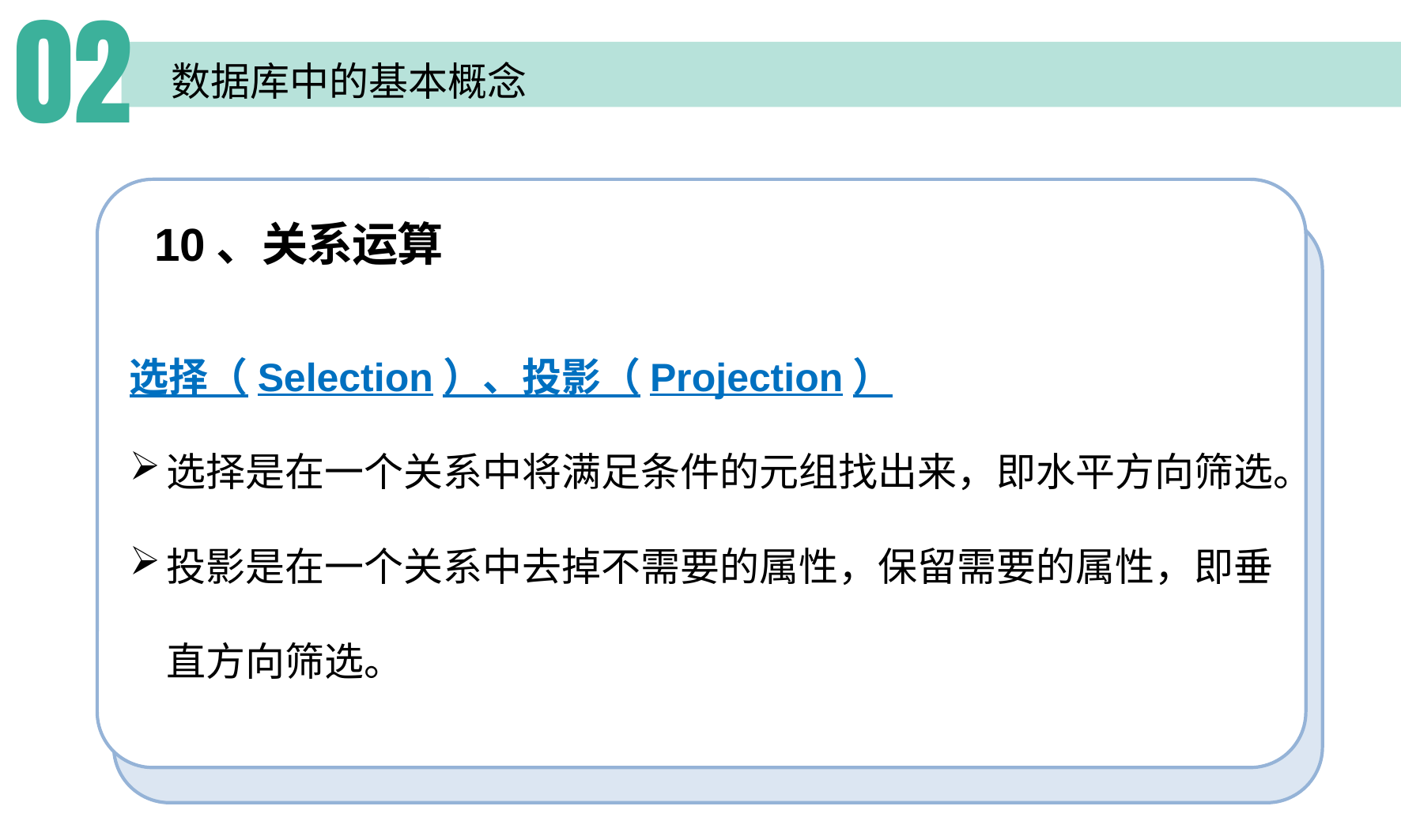

02

  数据库中的基本概念

10、关系运算
选择（Selection）、投影（Projection）
选择是在一个关系中将满足条件的元组找出来，即水平方向筛选。
投影是在一个关系中去掉不需要的属性，保留需要的属性，即垂直方向筛选。